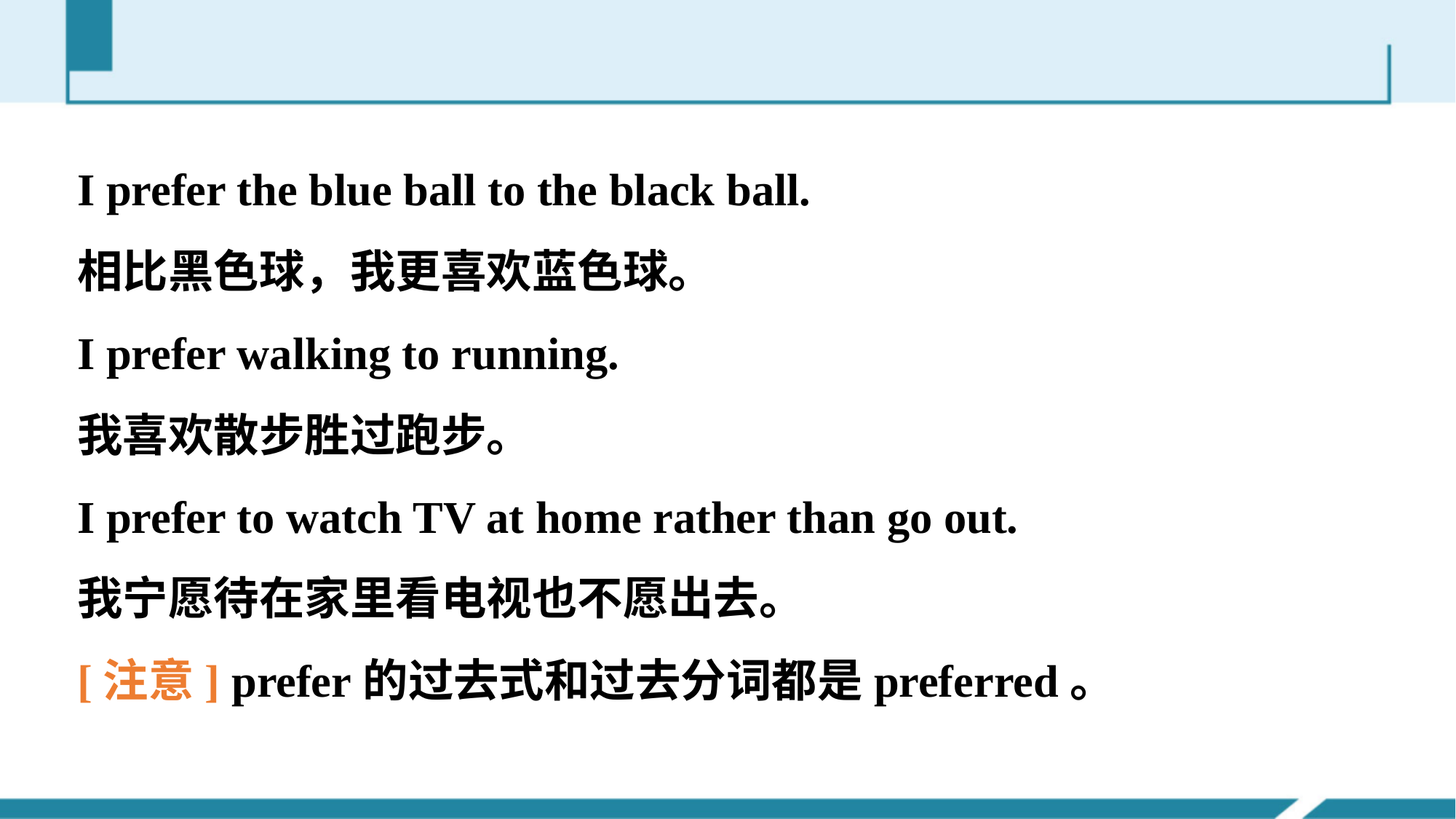

I prefer the blue ball to the black ball.
相比黑色球，我更喜欢蓝色球。
I prefer walking to running.
我喜欢散步胜过跑步。
I prefer to watch TV at home rather than go out.
我宁愿待在家里看电视也不愿出去。
[注意] prefer的过去式和过去分词都是preferred。